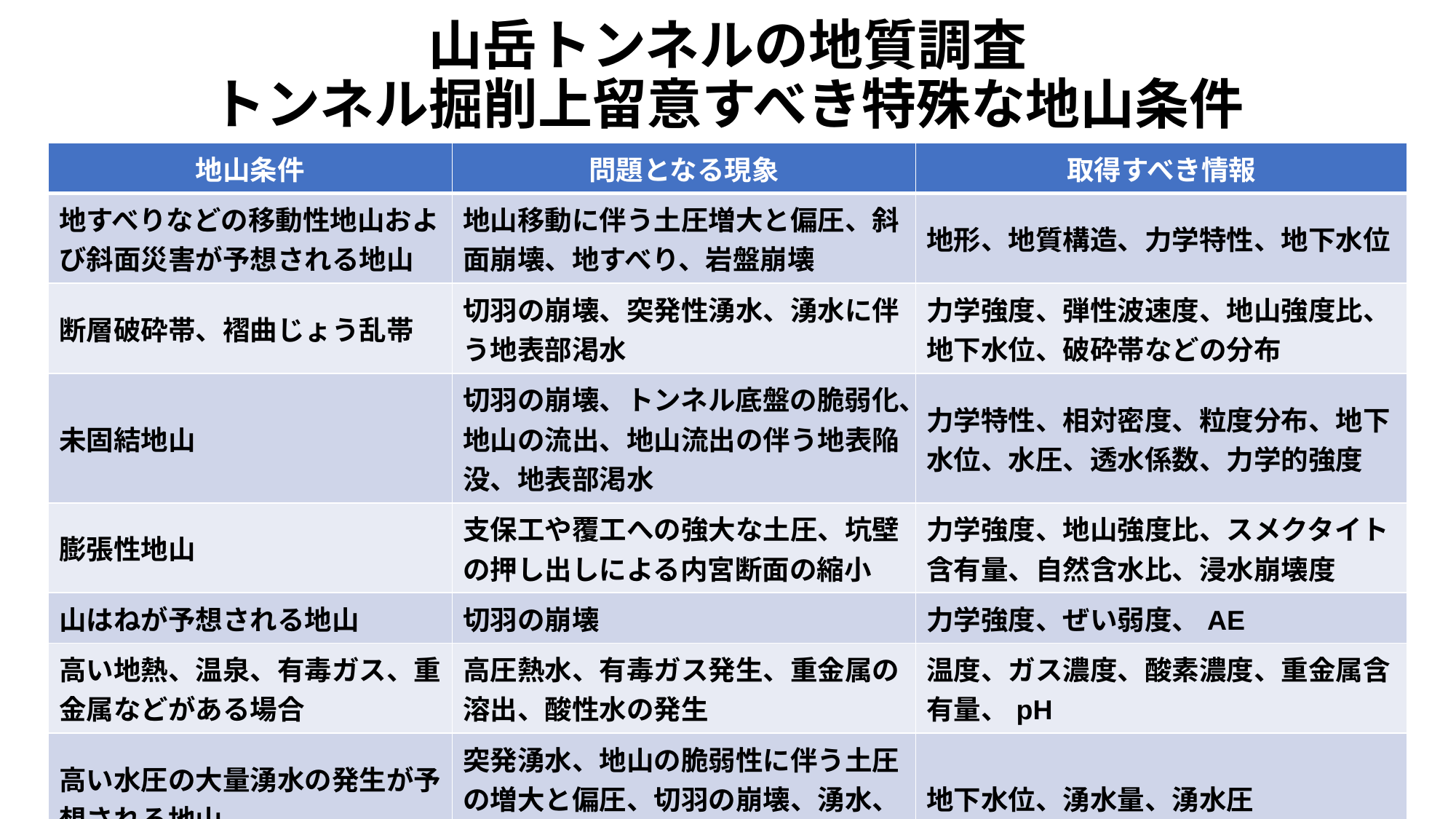

# 山岳トンネルの地質調査 トンネル掘削上留意すべき特殊な地山条件
| 地山条件 | 問題となる現象 | 取得すべき情報 |
| --- | --- | --- |
| 地すべりなどの移動性地山および斜面災害が予想される地山 | 地山移動に伴う土圧増大と偏圧、斜面崩壊、地すべり、岩盤崩壊 | 地形、地質構造、力学特性、地下水位 |
| 断層破砕帯、褶曲じょう乱帯 | 切羽の崩壊、突発性湧水、湧水に伴う地表部渇水 | 力学強度、弾性波速度、地山強度比、地下水位、破砕帯などの分布 |
| 未固結地山 | 切羽の崩壊、トンネル底盤の脆弱化、地山の流出、地山流出の伴う地表陥没、地表部渇水 | 力学特性、相対密度、粒度分布、地下水位、水圧、透水係数、力学的強度 |
| 膨張性地山 | 支保工や覆工への強大な土圧、坑壁の押し出しによる内宮断面の縮小 | 力学強度、地山強度比、スメクタイト含有量、自然含水比、浸水崩壊度 |
| 山はねが予想される地山 | 切羽の崩壊 | 力学強度、ぜい弱度、AE |
| 高い地熱、温泉、有毒ガス、重金属などがある場合 | 高圧熱水、有毒ガス発生、重金属の溶出、酸性水の発生 | 温度、ガス濃度、酸素濃度、重金属含有量、pH |
| 高い水圧の大量湧水の発生が予想される地山 | 突発湧水、地山の脆弱性に伴う土圧の増大と偏圧、切羽の崩壊、湧水、水質汚濁 | 地下水位、湧水量、湧水圧 |
『改訂3版　地質調査要領　効率的な地質調査を実施するために』を参考に作成